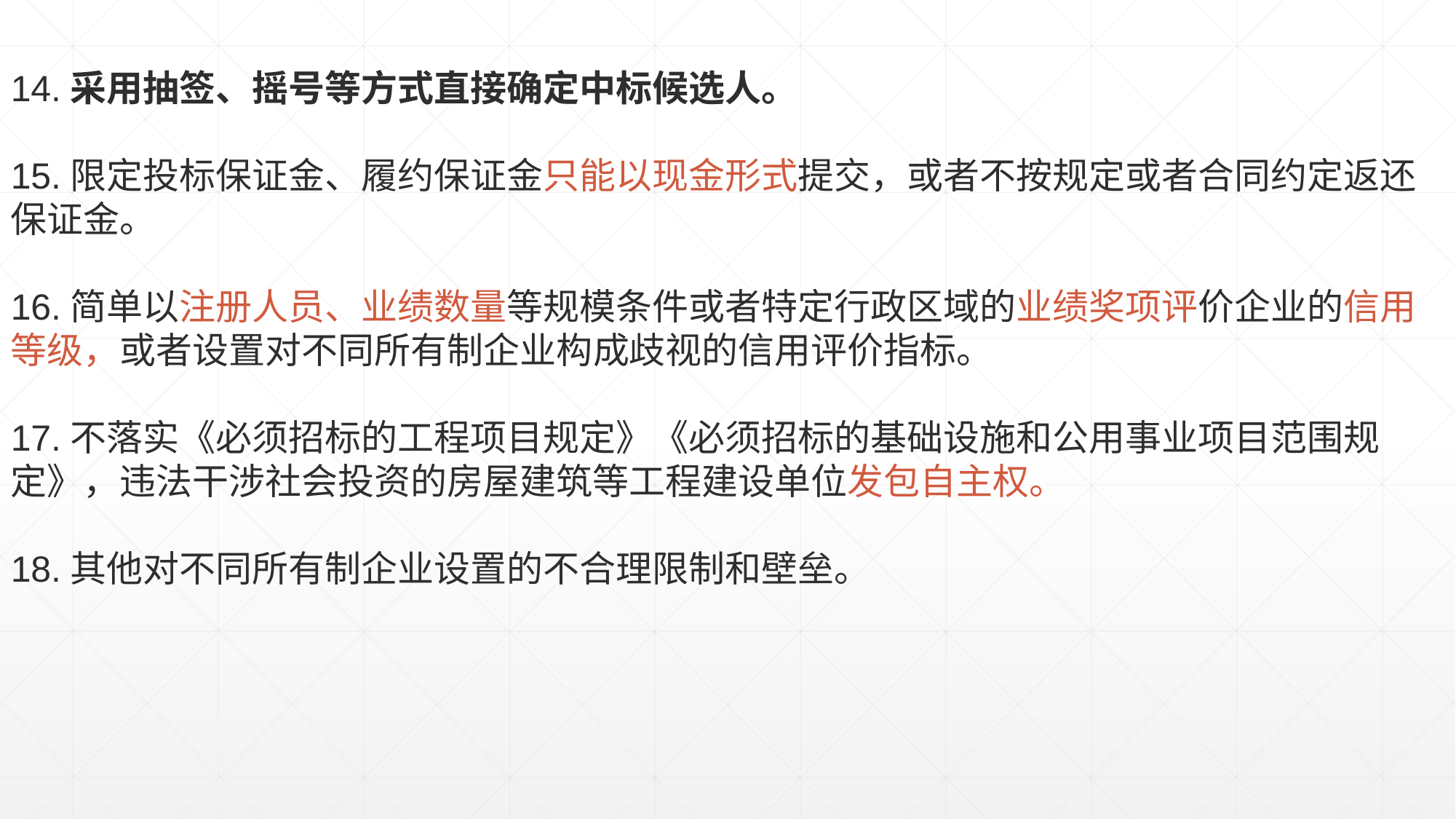

14.采用抽签、摇号等方式直接确定中标候选人。

15.限定投标保证金、履约保证金只能以现金形式提交，或者不按规定或者合同约定返还保证金。

16.简单以注册人员、业绩数量等规模条件或者特定行政区域的业绩奖项评价企业的信用等级，或者设置对不同所有制企业构成歧视的信用评价指标。

17.不落实《必须招标的工程项目规定》《必须招标的基础设施和公用事业项目范围规定》，违法干涉社会投资的房屋建筑等工程建设单位发包自主权。

18.其他对不同所有制企业设置的不合理限制和壁垒。